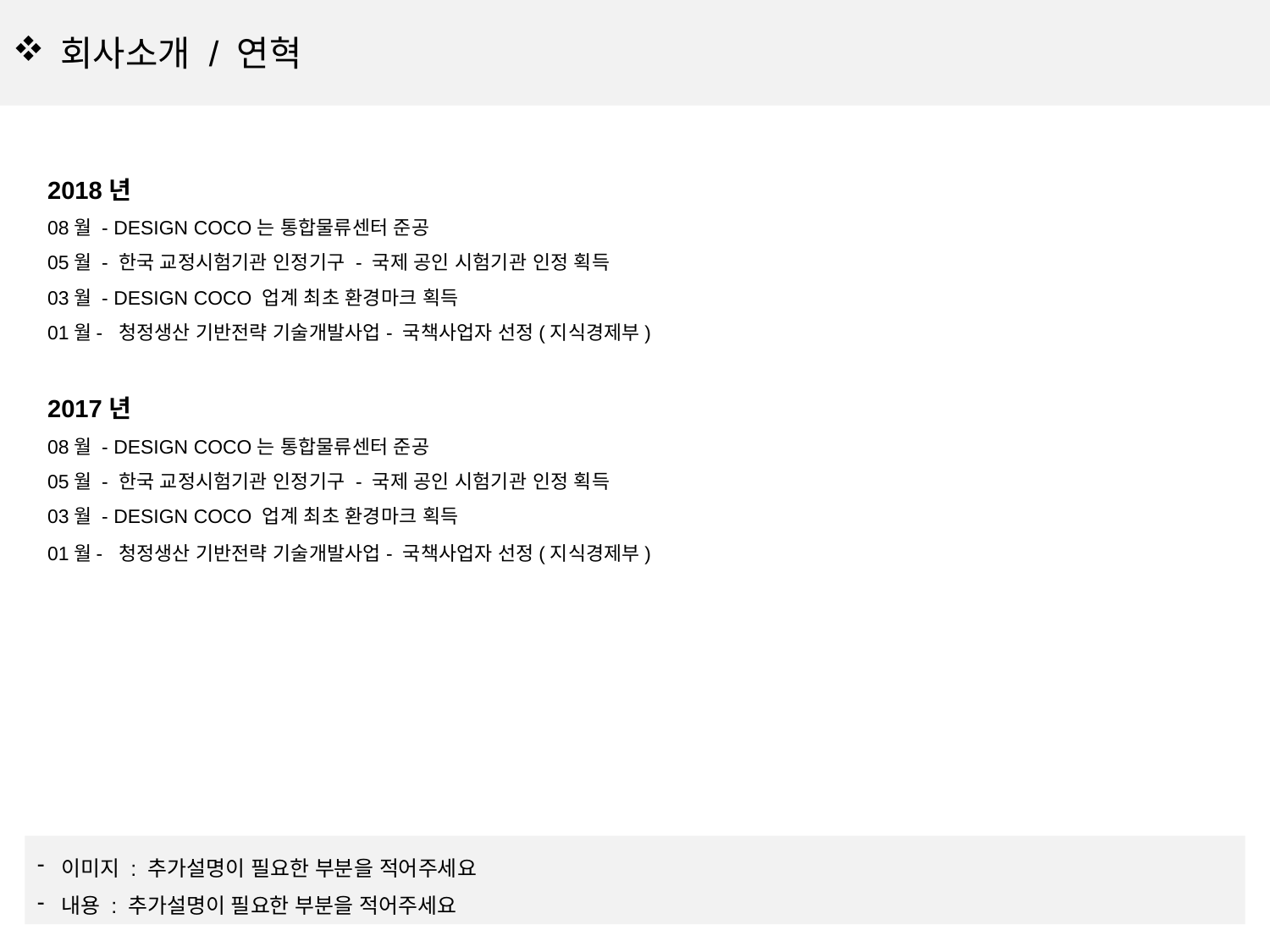

회사소개 / 연혁
2018년
08월 - DESIGN COCO는 통합물류센터 준공
05월 - 한국 교정시험기관 인정기구 - 국제 공인 시험기관 인정 획득
03월 - DESIGN COCO 업계 최초 환경마크 획득
01월-  청정생산 기반전략 기술개발사업- 국책사업자 선정(지식경제부)

2017년
08월 - DESIGN COCO는 통합물류센터 준공
05월 - 한국 교정시험기관 인정기구 - 국제 공인 시험기관 인정 획득
03월 - DESIGN COCO 업계 최초 환경마크 획득
01월-  청정생산 기반전략 기술개발사업- 국책사업자 선정(지식경제부)
이미지 : 추가설명이 필요한 부분을 적어주세요
내용 : 추가설명이 필요한 부분을 적어주세요